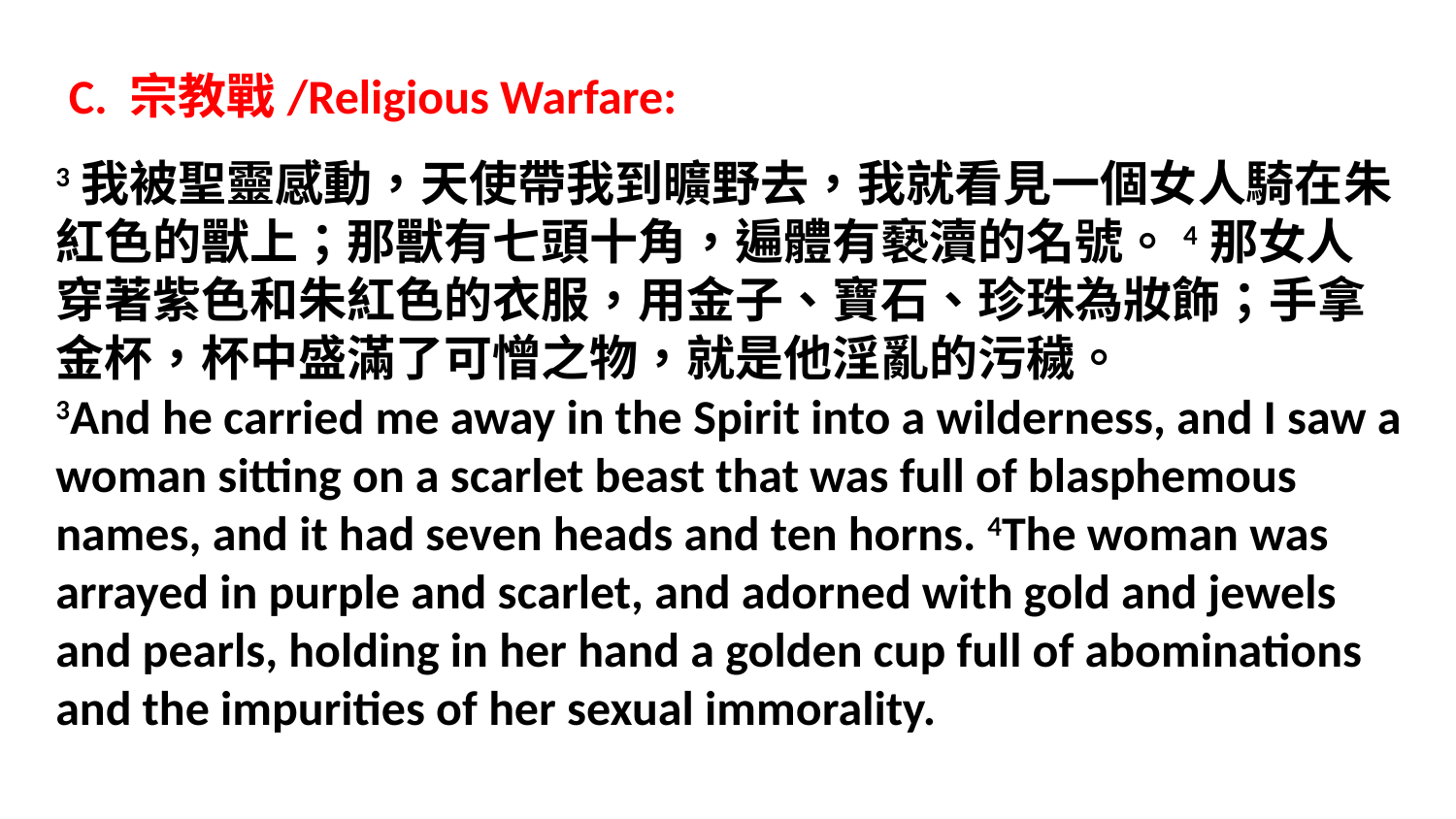

C. 宗教戰/Religious Warfare:
3我被聖靈感動，天使帶我到曠野去，我就看見一個女人騎在朱紅色的獸上；那獸有七頭十角，遍體有褻瀆的名號。4那女人穿著紫色和朱紅色的衣服，用金子、寶石、珍珠為妝飾；手拿金杯，杯中盛滿了可憎之物，就是他淫亂的污穢。
3And he carried me away in the Spirit into a wilderness, and I saw a woman sitting on a scarlet beast that was full of blasphemous names, and it had seven heads and ten horns. 4The woman was arrayed in purple and scarlet, and adorned with gold and jewels and pearls, holding in her hand a golden cup full of abominations and the impurities of her sexual immorality.